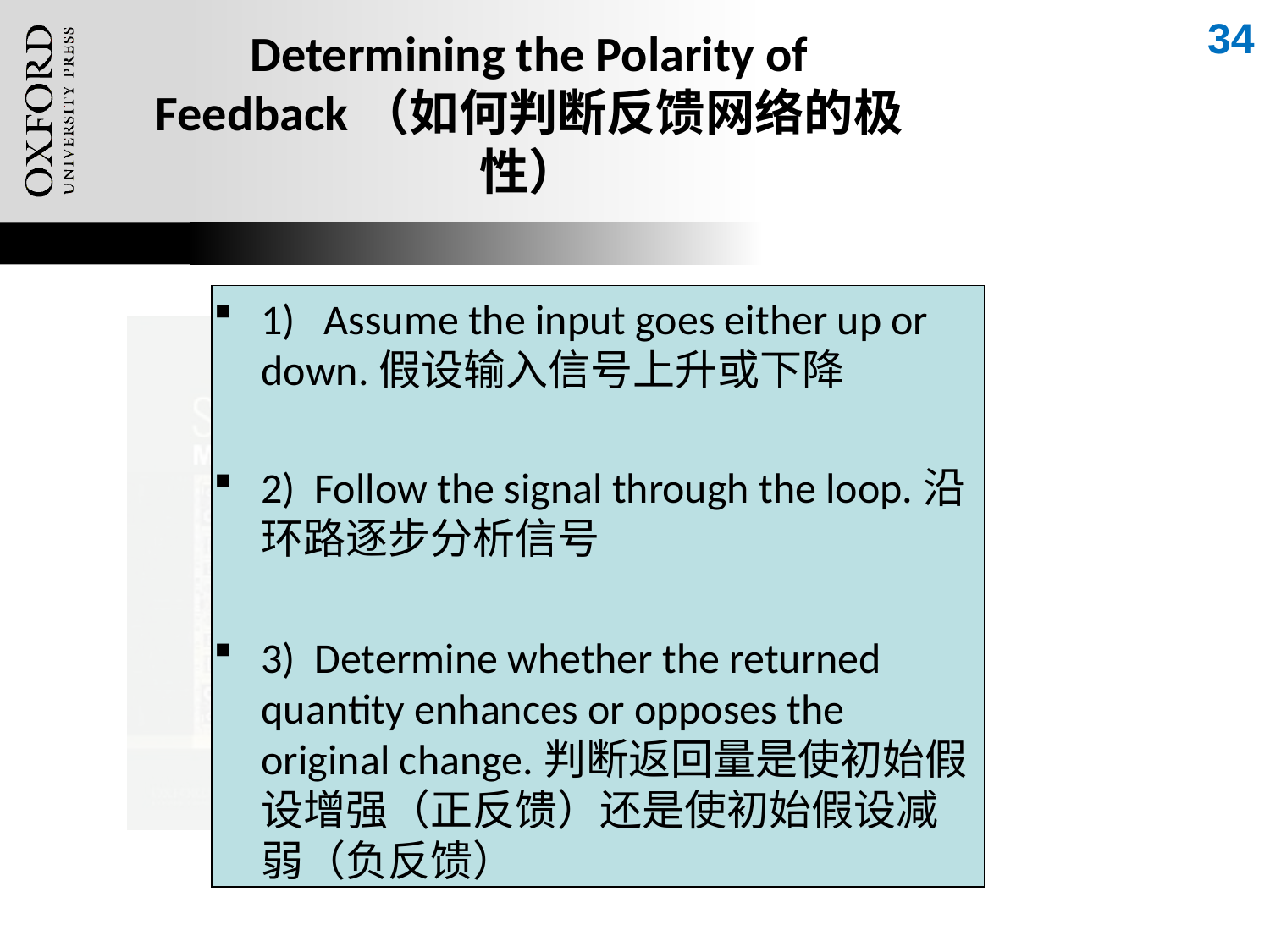

34
# Determining the Polarity of Feedback（如何判断反馈网络的极性）
1)   Assume the input goes either up or down.假设输入信号上升或下降

2)  Follow the signal through the loop.沿环路逐步分析信号

3)  Determine whether the returned quantity enhances or opposes the original change.判断返回量是使初始假设增强（正反馈）还是使初始假设减弱（负反馈）